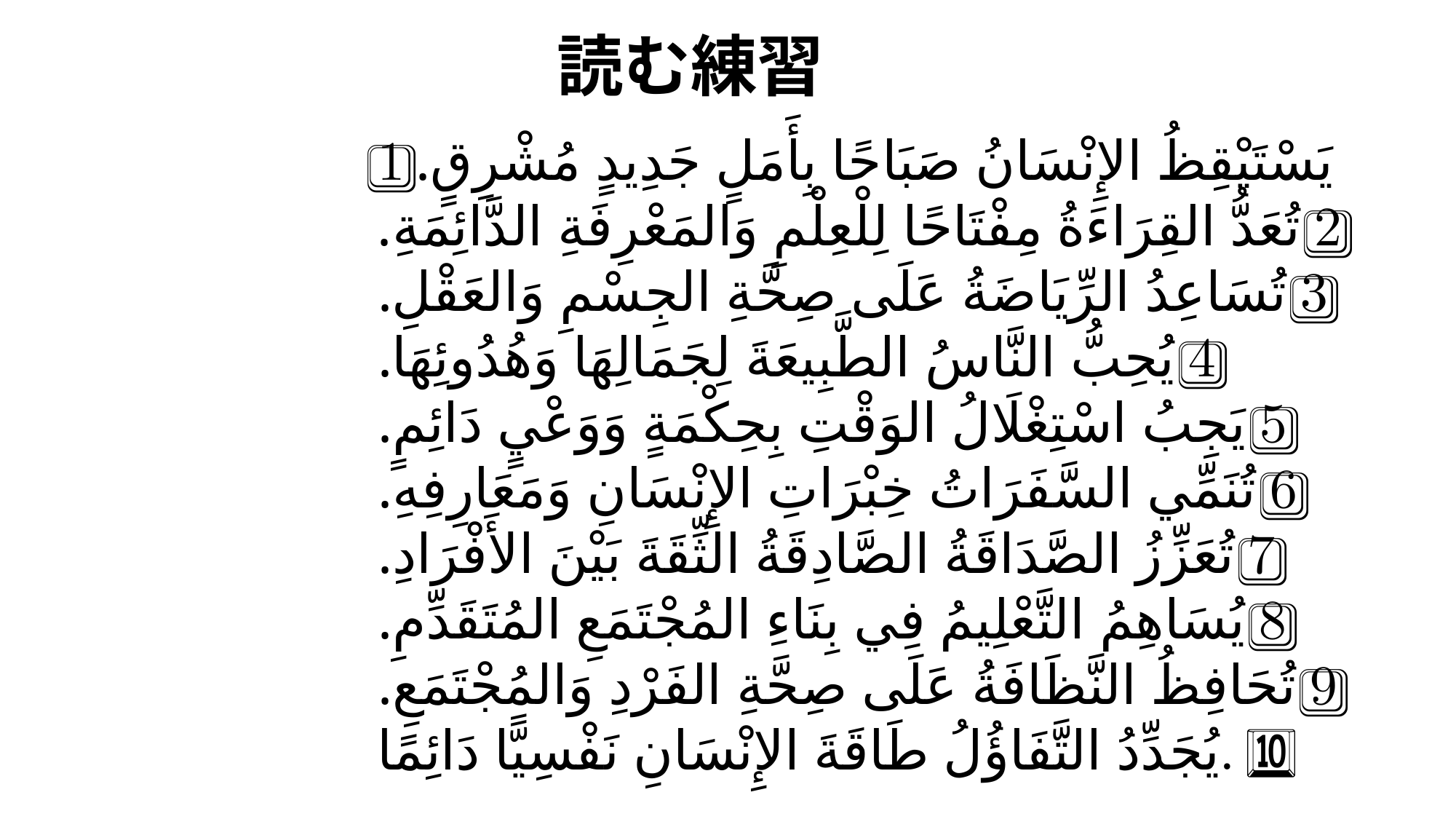

読む練習
1️⃣ يَسْتَيْقِظُ الإِنْسَانُ صَبَاحًا بِأَمَلٍ جَدِيدٍ مُشْرِقٍ.
2️⃣ تُعَدُّ القِرَاءَةُ مِفْتَاحًا لِلْعِلْمِ وَالمَعْرِفَةِ الدَّائِمَةِ.
3️⃣ تُسَاعِدُ الرِّيَاضَةُ عَلَى صِحَّةِ الجِسْمِ وَالعَقْلِ.
4️⃣ يُحِبُّ النَّاسُ الطَّبِيعَةَ لِجَمَالِهَا وَهُدُوئِهَا.
5️⃣ يَجِبُ اسْتِغْلَالُ الوَقْتِ بِحِكْمَةٍ وَوَعْيٍ دَائِمٍ.
6️⃣ تُنَمِّي السَّفَرَاتُ خِبْرَاتِ الإِنْسَانِ وَمَعَارِفِهِ.
7️⃣ تُعَزِّزُ الصَّدَاقَةُ الصَّادِقَةُ الثِّقَةَ بَيْنَ الأَفْرَادِ.
8️⃣ يُسَاهِمُ التَّعْلِيمُ فِي بِنَاءِ المُجْتَمَعِ المُتَقَدِّمِ.
9️⃣ تُحَافِظُ النَّظَافَةُ عَلَى صِحَّةِ الفَرْدِ وَالمُجْتَمَعِ.
يُجَدِّدُ التَّفَاؤُلُ طَاقَةَ الإِنْسَانِ نَفْسِيًّا دَائِمًا. 🔟